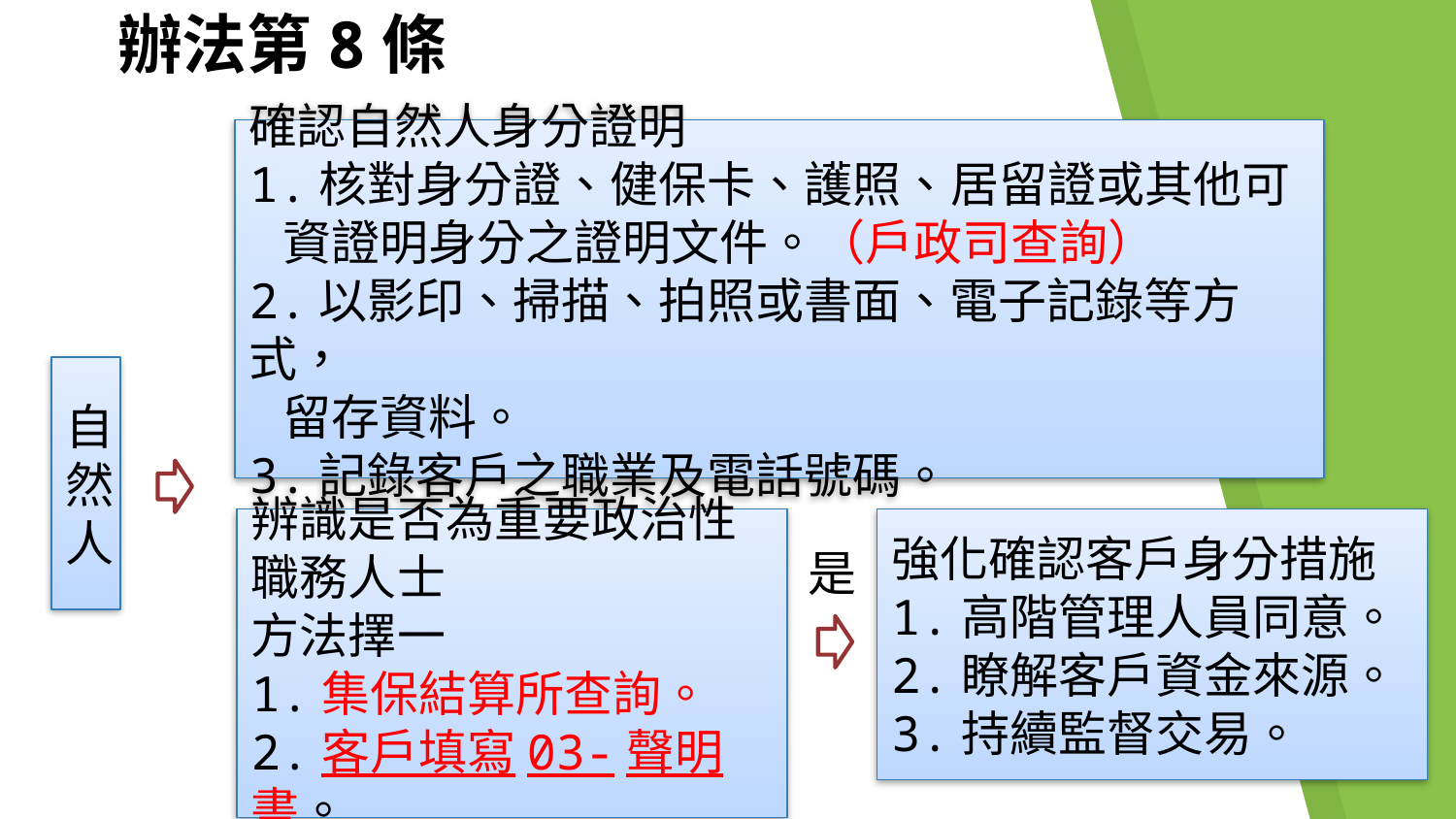

辦法第8條
確認自然人身分證明
1.核對身分證、健保卡、護照、居留證或其他可
  資證明身分之證明文件。（戶政司查詢）
2.以影印、掃描、拍照或書面、電子記錄等方式，
  留存資料。
3.記錄客戶之職業及電話號碼。
自
然
人

辨識是否為重要政治性職務人士
方法擇一
1.集保結算所查詢。
2.客戶填寫03-聲明書。
強化確認客戶身分措施
1.高階管理人員同意。
2.瞭解客戶資金來源。
3.持續監督交易。
是